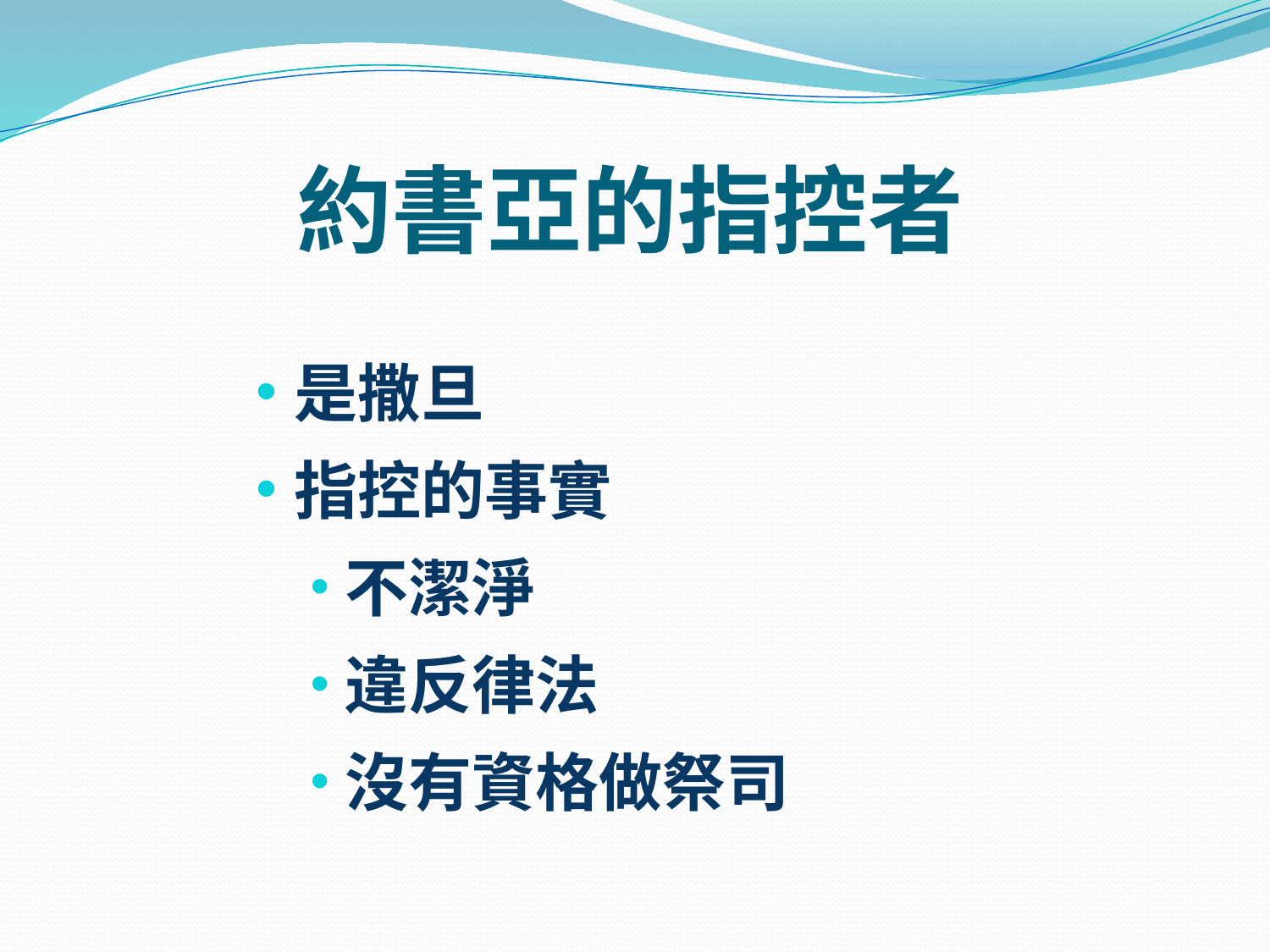

# 約書亞的指控者
是撒旦
指控的事實
不潔淨
違反律法
沒有資格做祭司